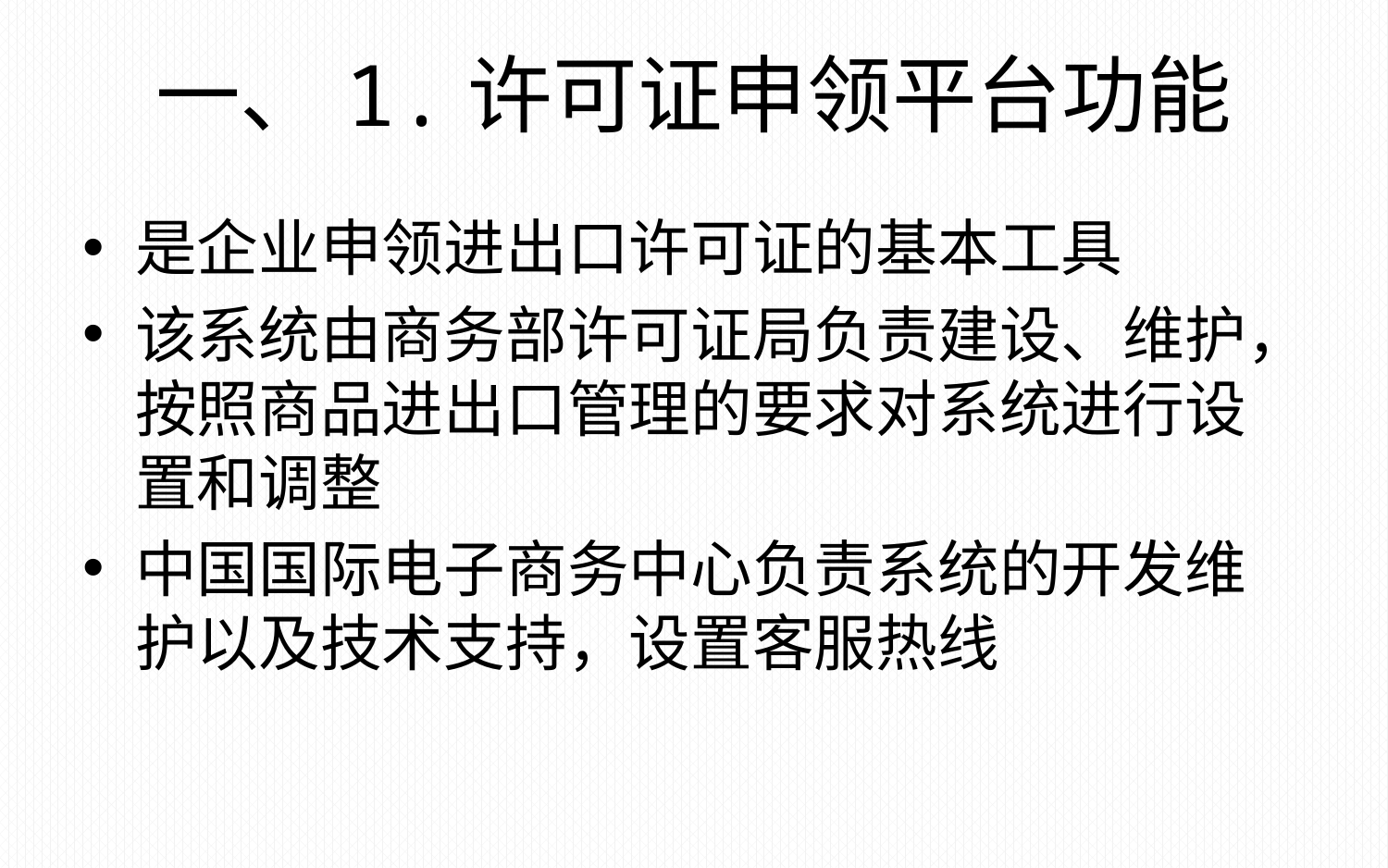

# 一、1.许可证申领平台功能
是企业申领进出口许可证的基本工具
该系统由商务部许可证局负责建设、维护，按照商品进出口管理的要求对系统进行设置和调整
中国国际电子商务中心负责系统的开发维护以及技术支持，设置客服热线